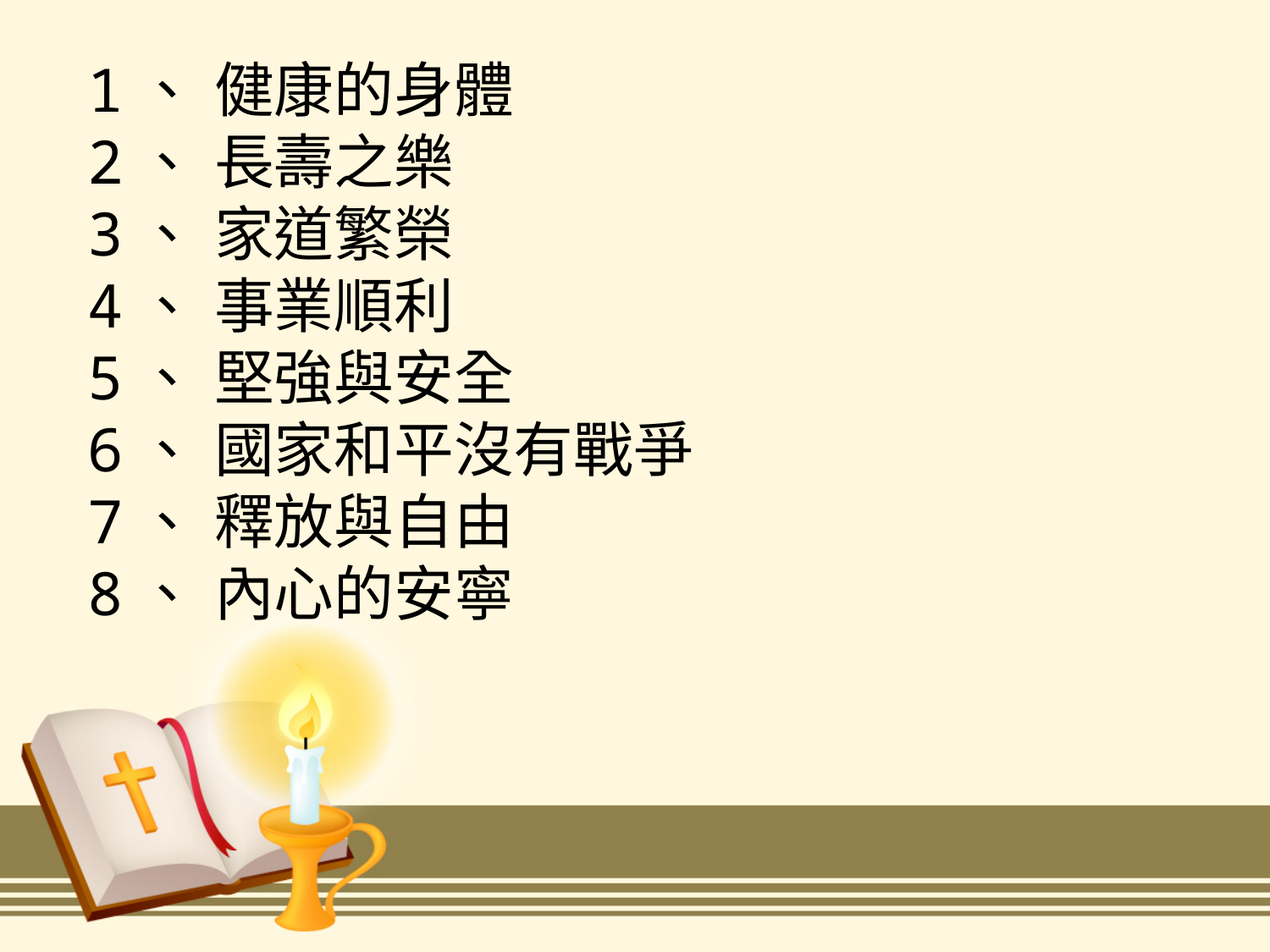

1、	健康的身體
2、	長壽之樂
3、	家道繁榮
4、	事業順利
5、	堅強與安全
6、	國家和平沒有戰爭
7、	釋放與自由
8、	內心的安寧